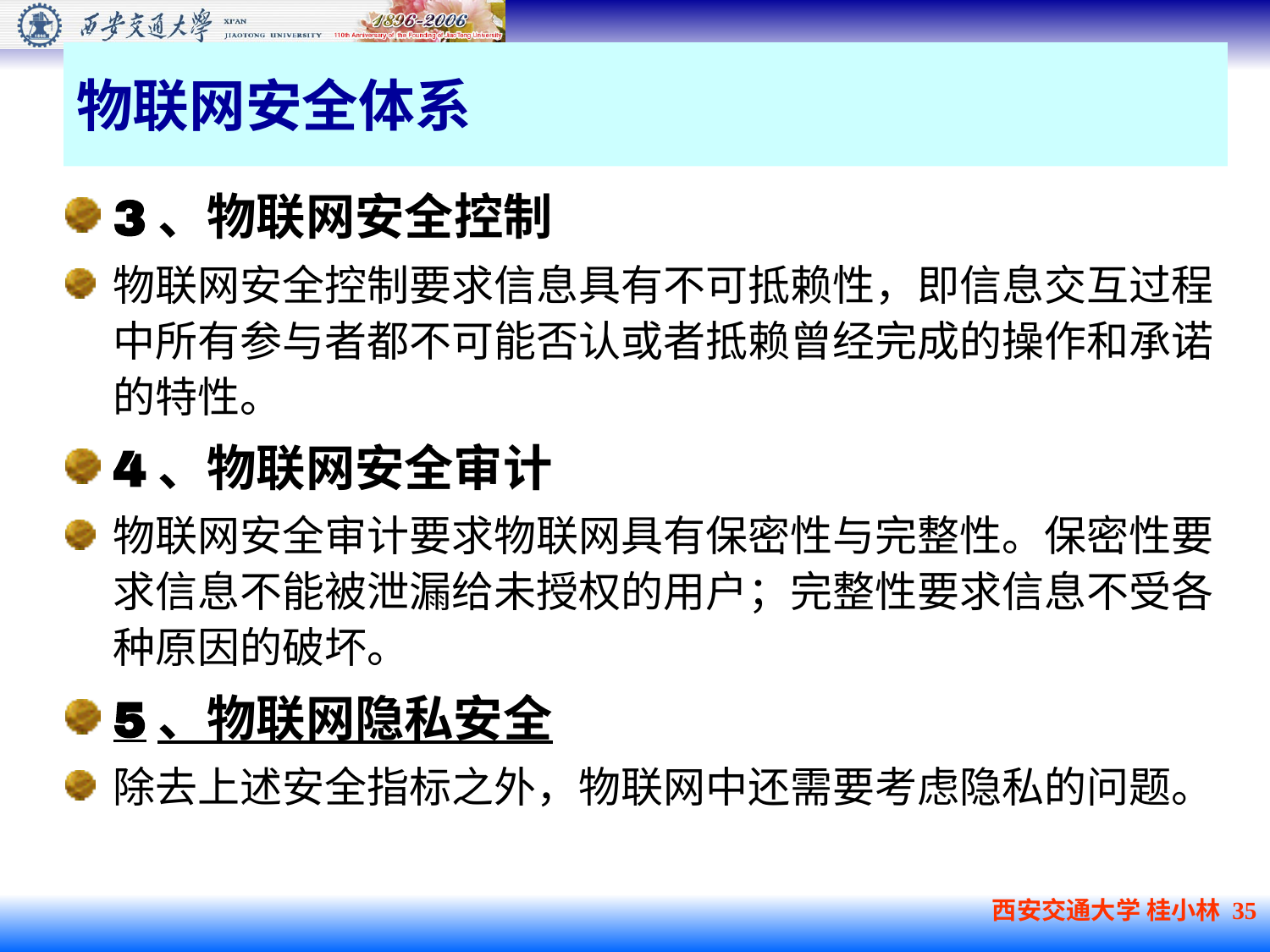

# 物联网安全体系
3、物联网安全控制
物联网安全控制要求信息具有不可抵赖性，即信息交互过程中所有参与者都不可能否认或者抵赖曾经完成的操作和承诺的特性。
4、物联网安全审计
物联网安全审计要求物联网具有保密性与完整性。保密性要求信息不能被泄漏给未授权的用户；完整性要求信息不受各种原因的破坏。
5、物联网隐私安全
除去上述安全指标之外，物联网中还需要考虑隐私的问题。
西安交通大学 桂小林 35